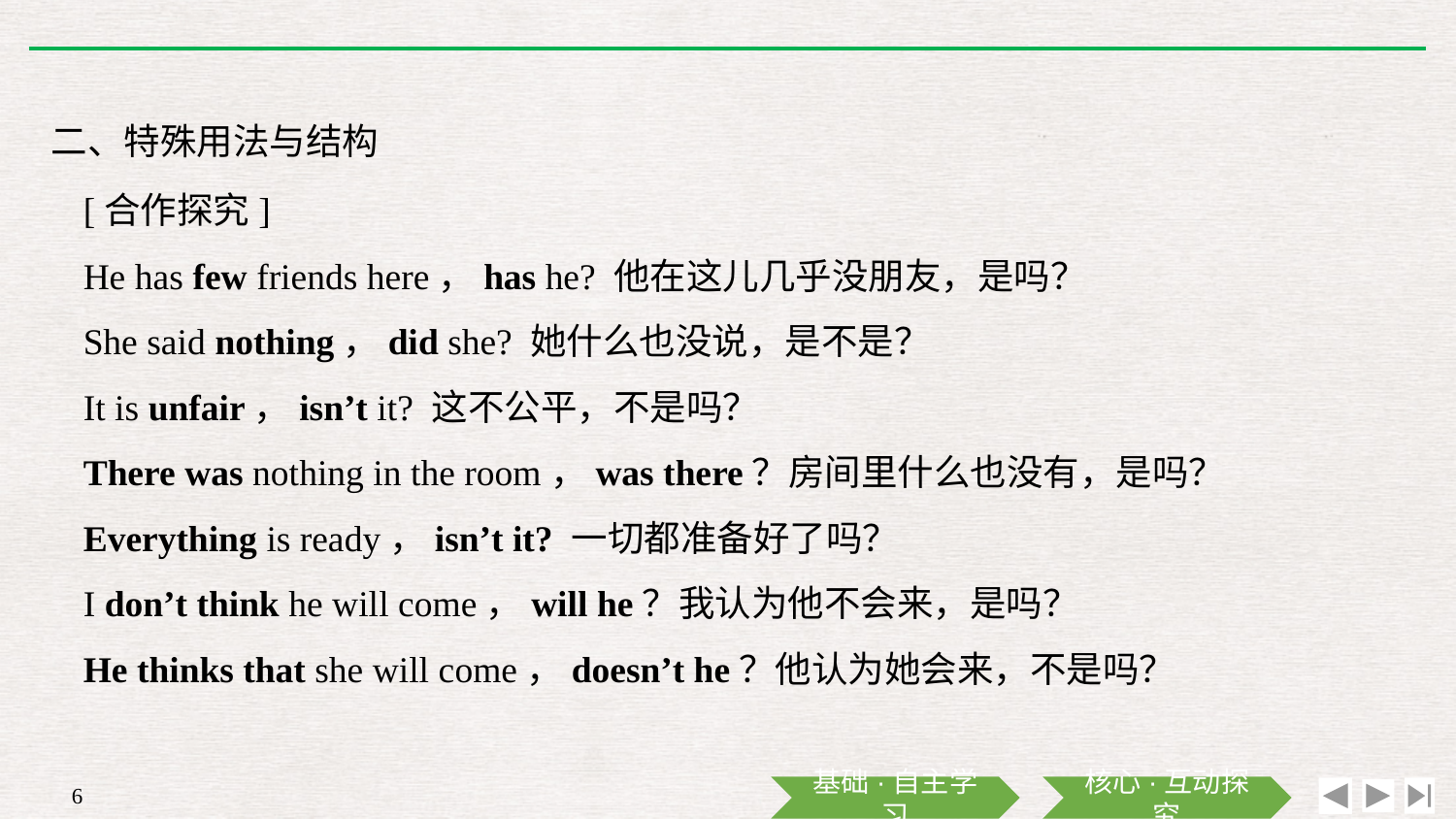

二、特殊用法与结构
[合作探究]
He has few friends here，has he? 他在这儿几乎没朋友，是吗？
She said nothing，did she? 她什么也没说，是不是？
It is unfair，isn’t it? 这不公平，不是吗？
There was nothing in the room，was there？房间里什么也没有，是吗？
Everything is ready，isn’t it? 一切都准备好了吗？
I don’t think he will come，will he？我认为他不会来，是吗？
He thinks that she will come，doesn’t he？他认为她会来，不是吗？